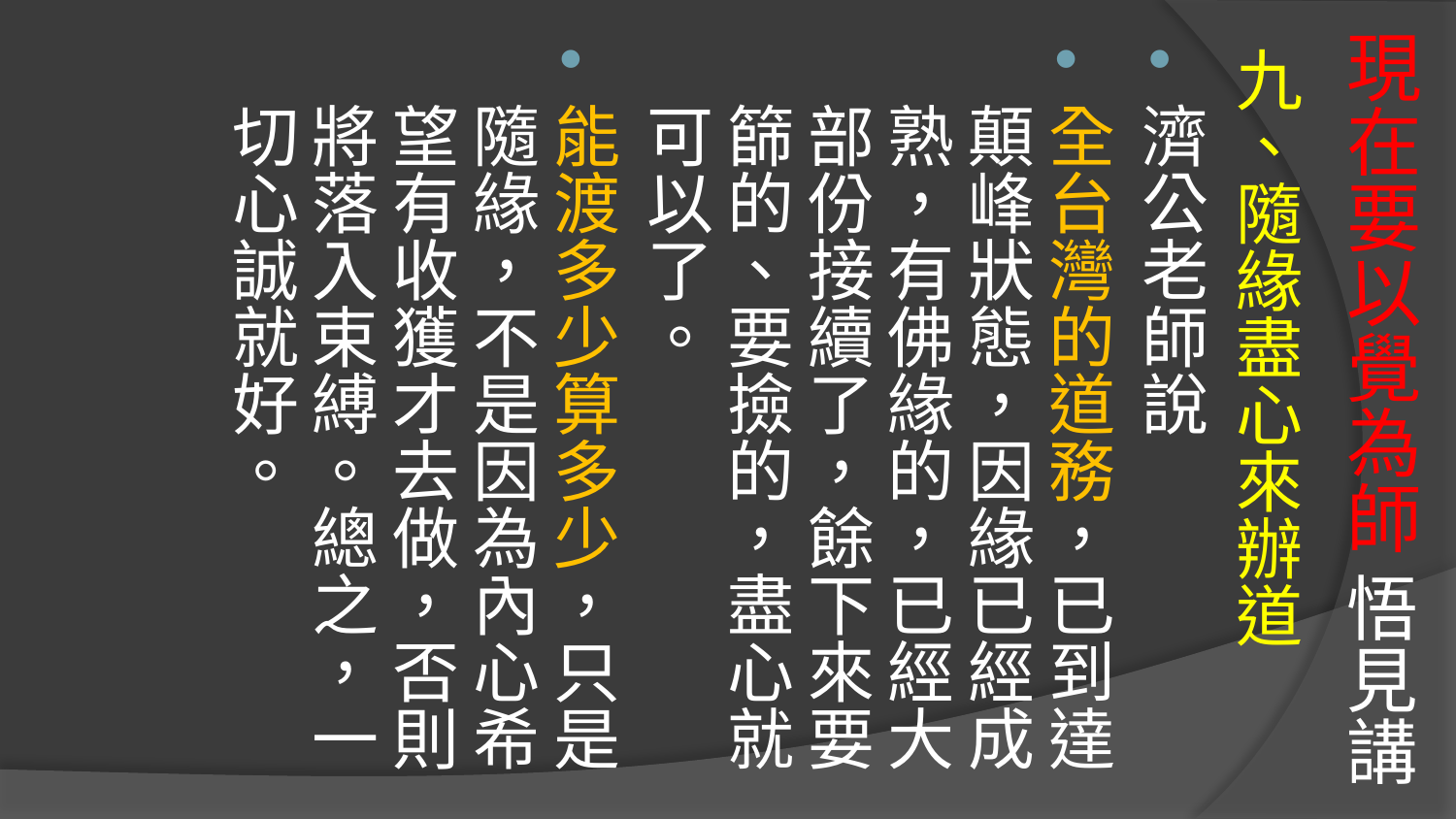

# 現在要以覺為師 悟見講
九、隨緣盡心來辦道
濟公老師說
全台灣的道務，已到達顛峰狀態，因緣已經成熟，有佛緣的，已經大部份接續了，餘下來要篩的、要撿的，盡心就可以了。
能渡多少算多少，只是隨緣，不是因為內心希望有收獲才去做，否則將落入束縛。總之，一切心誠就好。